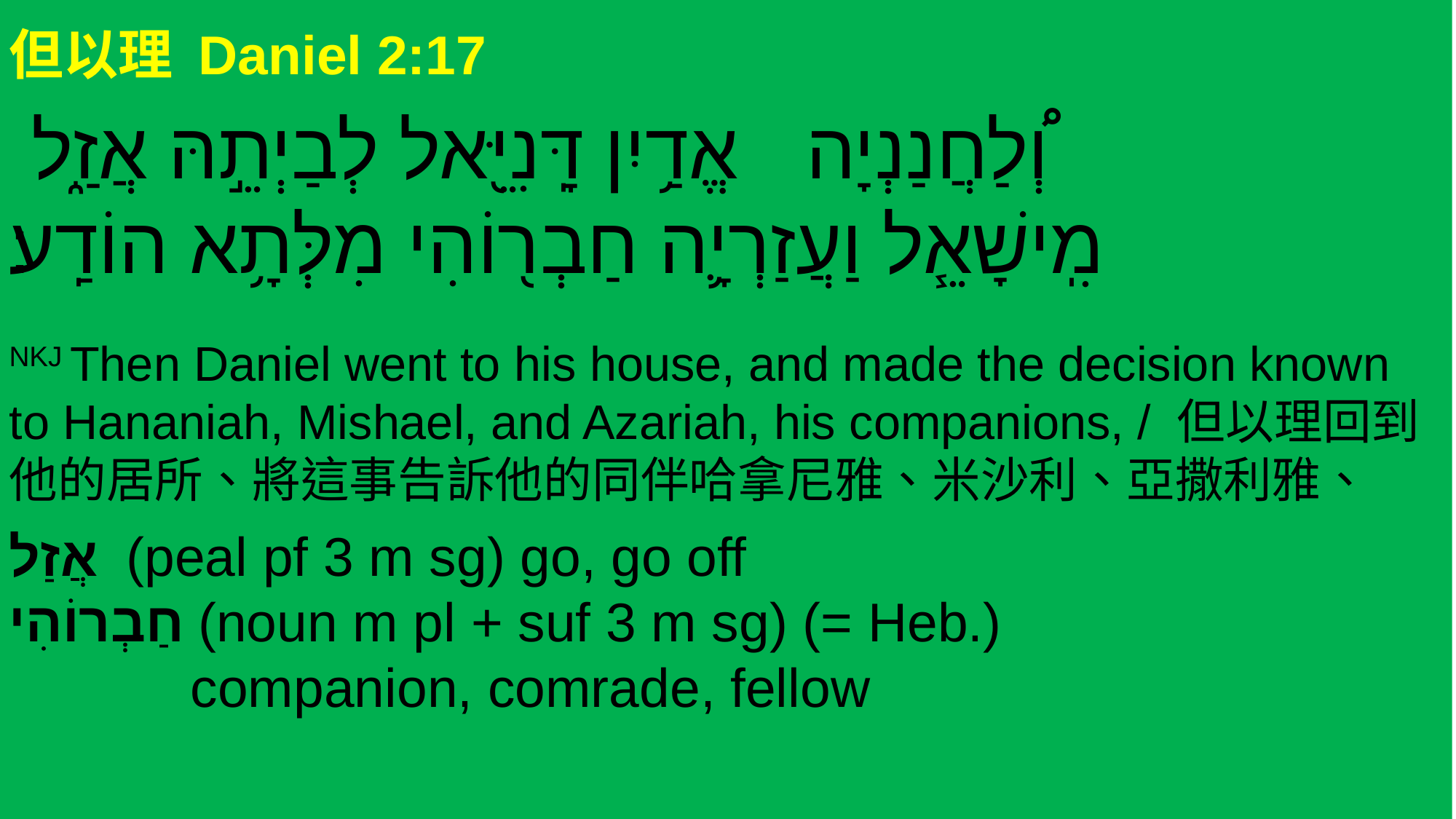

但以理 Daniel 2:17

  וְ֠לַחֲנַנְיָה       אֱדַ֥יִן דָּֽנִיֵּ֖אל לְבַיְתֵ֣הּ אֲזַ֑ל
מִֽישָׁאֵ֧ל וַעֲזַרְיָ֛ה חַבְר֖וֹהִי מִלְּתָ֥א הוֹדַֽע׃

NKJ Then Daniel went to his house, and made the decision known to Hananiah, Mishael, and Azariah, his companions, / 但以理回到他的居所、將這事告訴他的同伴哈拿尼雅、米沙利、亞撒利雅、

אֲזַל  (peal pf 3 m sg) go, go off
חַבְרוֹהִי (noun m pl + suf 3 m sg) (= Heb.)
            companion, comrade, fellow